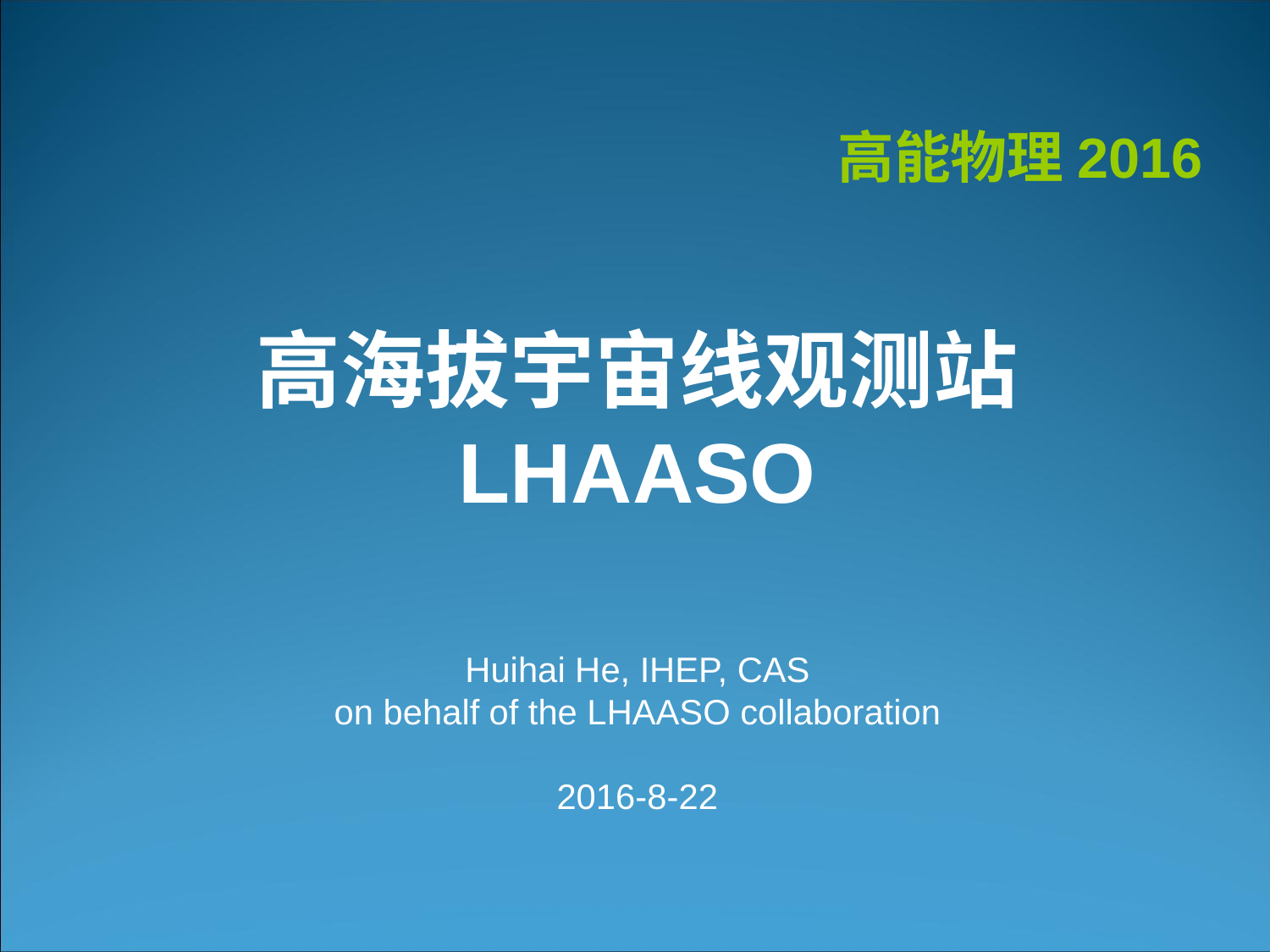

高能物理2016
高海拔宇宙线观测站
LHAASO

Huihai He, IHEP, CAS
on behalf of the LHAASO collaboration

2016-8-22